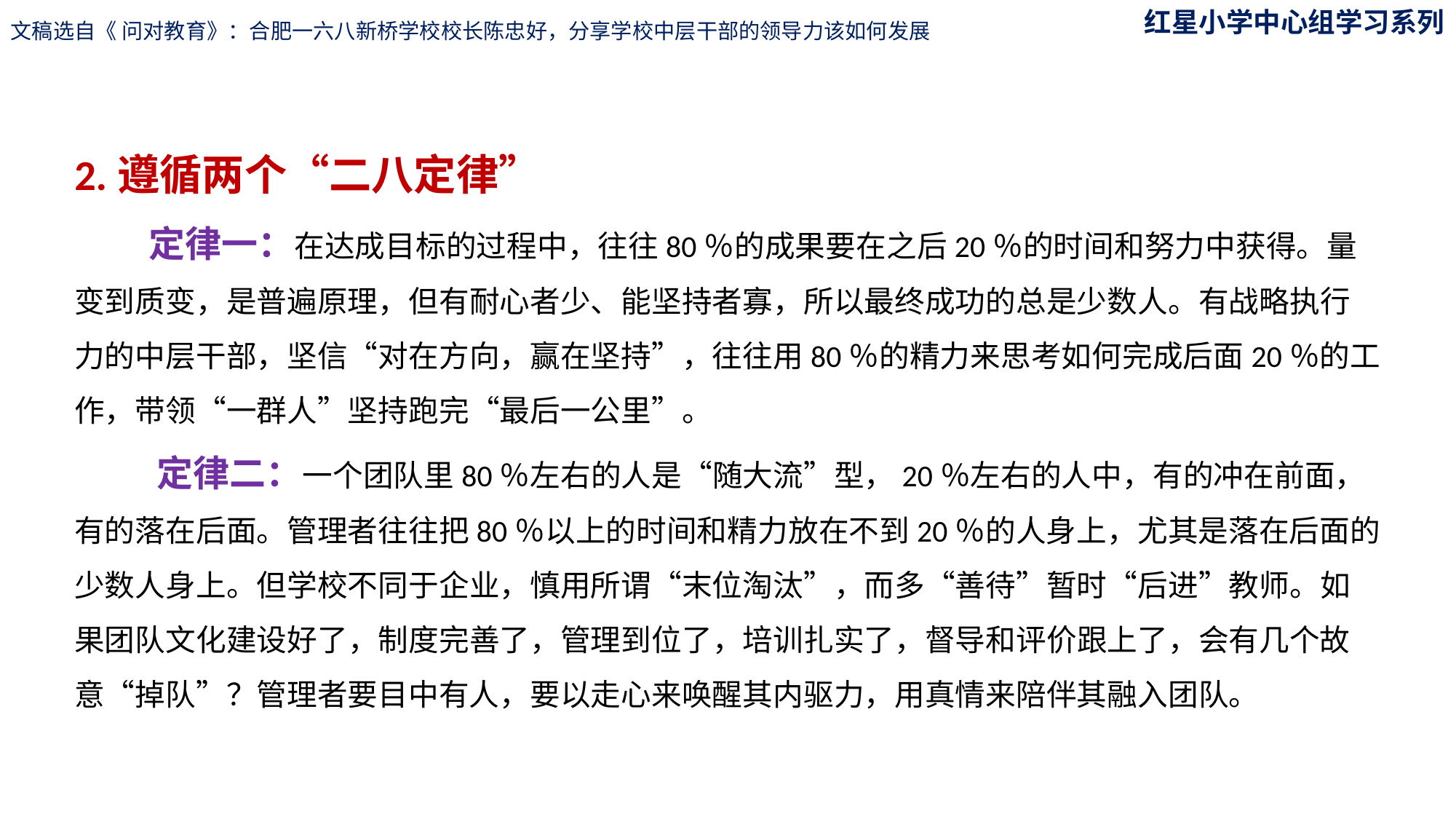

文稿选自《 问对教育》：合肥一六八新桥学校校长陈忠好，分享学校中层干部的领导力该如何发展
红星小学中心组学习系列
2.遵循两个“二八定律”
        定律一：在达成目标的过程中，往往80％的成果要在之后20％的时间和努力中获得。量变到质变，是普遍原理，但有耐心者少、能坚持者寡，所以最终成功的总是少数人。有战略执行力的中层干部，坚信“对在方向，赢在坚持”，往往用80％的精力来思考如何完成后面20％的工作，带领“一群人”坚持跑完“最后一公里”。
         定律二：一个团队里80％左右的人是“随大流”型，20％左右的人中，有的冲在前面，有的落在后面。管理者往往把80％以上的时间和精力放在不到20％的人身上，尤其是落在后面的少数人身上。但学校不同于企业，慎用所谓“末位淘汰”，而多“善待”暂时“后进”教师。如果团队文化建设好了，制度完善了，管理到位了，培训扎实了，督导和评价跟上了，会有几个故意“掉队”？管理者要目中有人，要以走心来唤醒其内驱力，用真情来陪伴其融入团队。